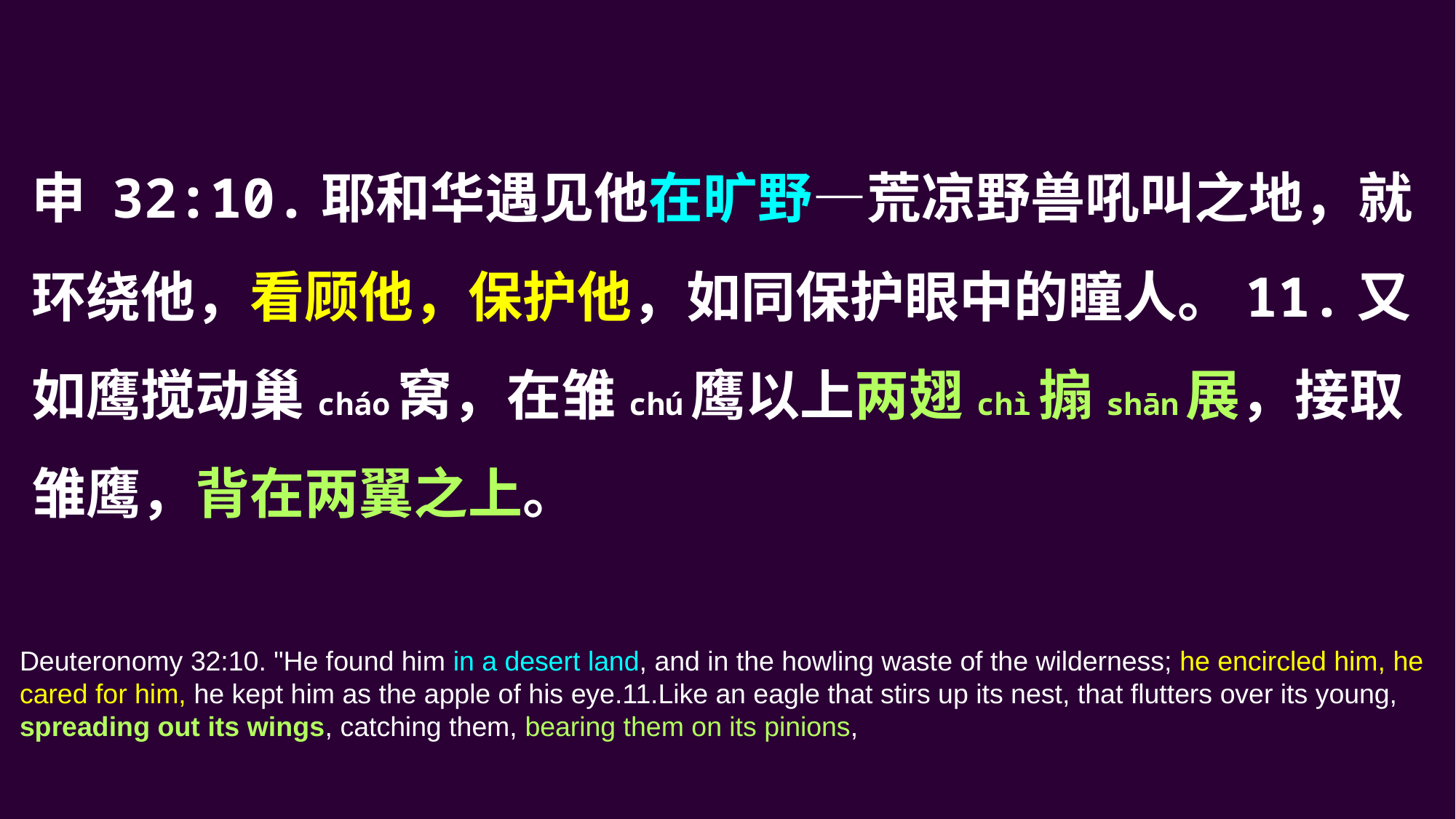

申 32:10.耶和华遇见他在旷野—荒凉野兽吼叫之地，就环绕他，看顾他，保护他，如同保护眼中的瞳人。11.又如鹰搅动巢cháo窝，在雏chú鹰以上两翅chì搧shān展，接取雏鹰，背在两翼之上。

Deuteronomy 32:10. "He found him in a desert land, and in the howling waste of the wilderness; he encircled him, he cared for him, he kept him as the apple of his eye.11.Like an eagle that stirs up its nest, that flutters over its young, spreading out its wings, catching them, bearing them on its pinions,